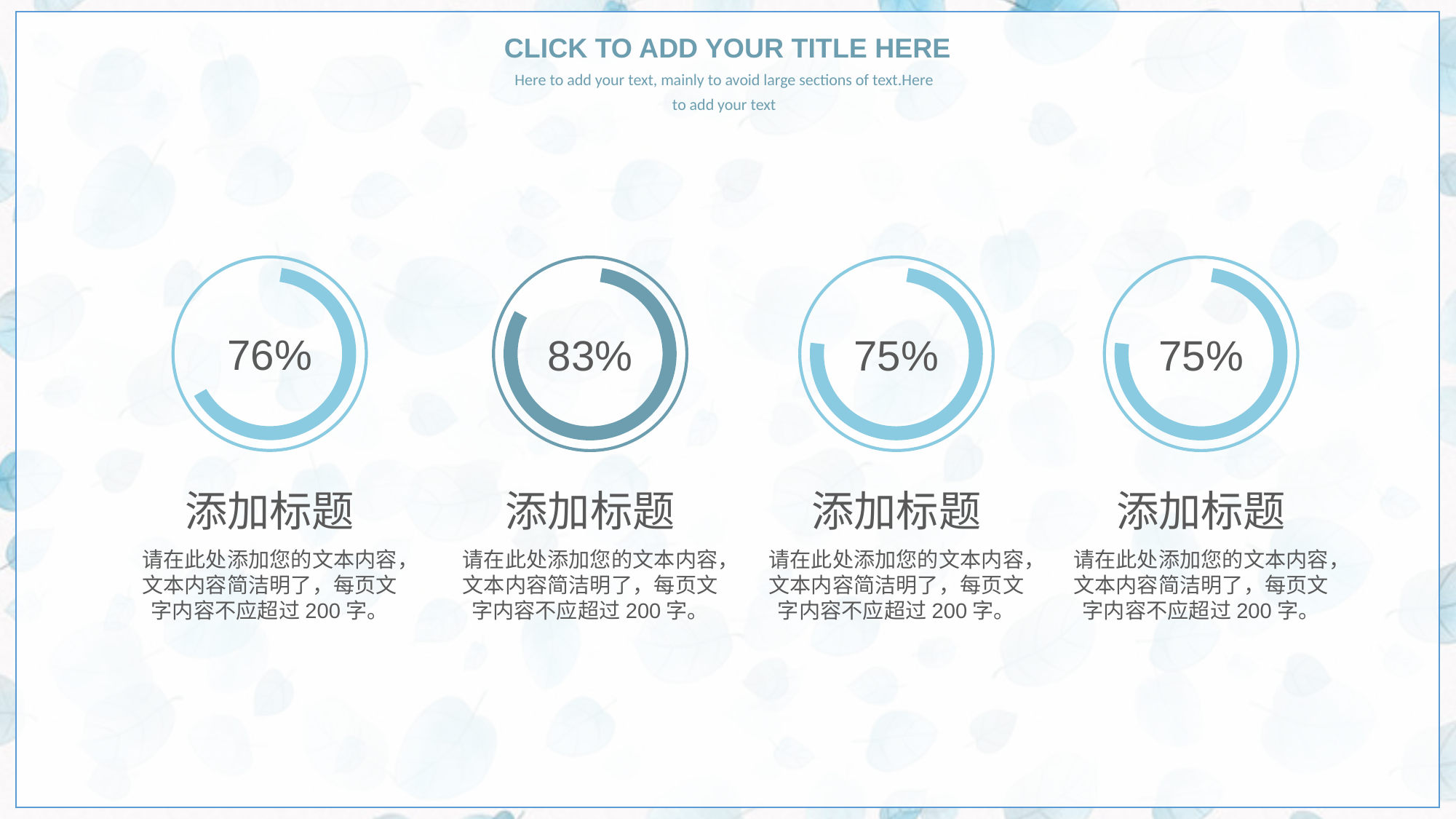

CLICK TO ADD YOUR TITLE HERE
Here to add your text, mainly to avoid large sections of text.Here to add your text

76%
75%
83%
75%
添加标题
添加标题
添加标题
添加标题
请在此处添加您的文本内容，文本内容简洁明了，每页文字内容不应超过200字。
请在此处添加您的文本内容，文本内容简洁明了，每页文字内容不应超过200字。

请在此处添加您的文本内容，文本内容简洁明了，每页文字内容不应超过200字。

请在此处添加您的文本内容，文本内容简洁明了，每页文字内容不应超过200字。